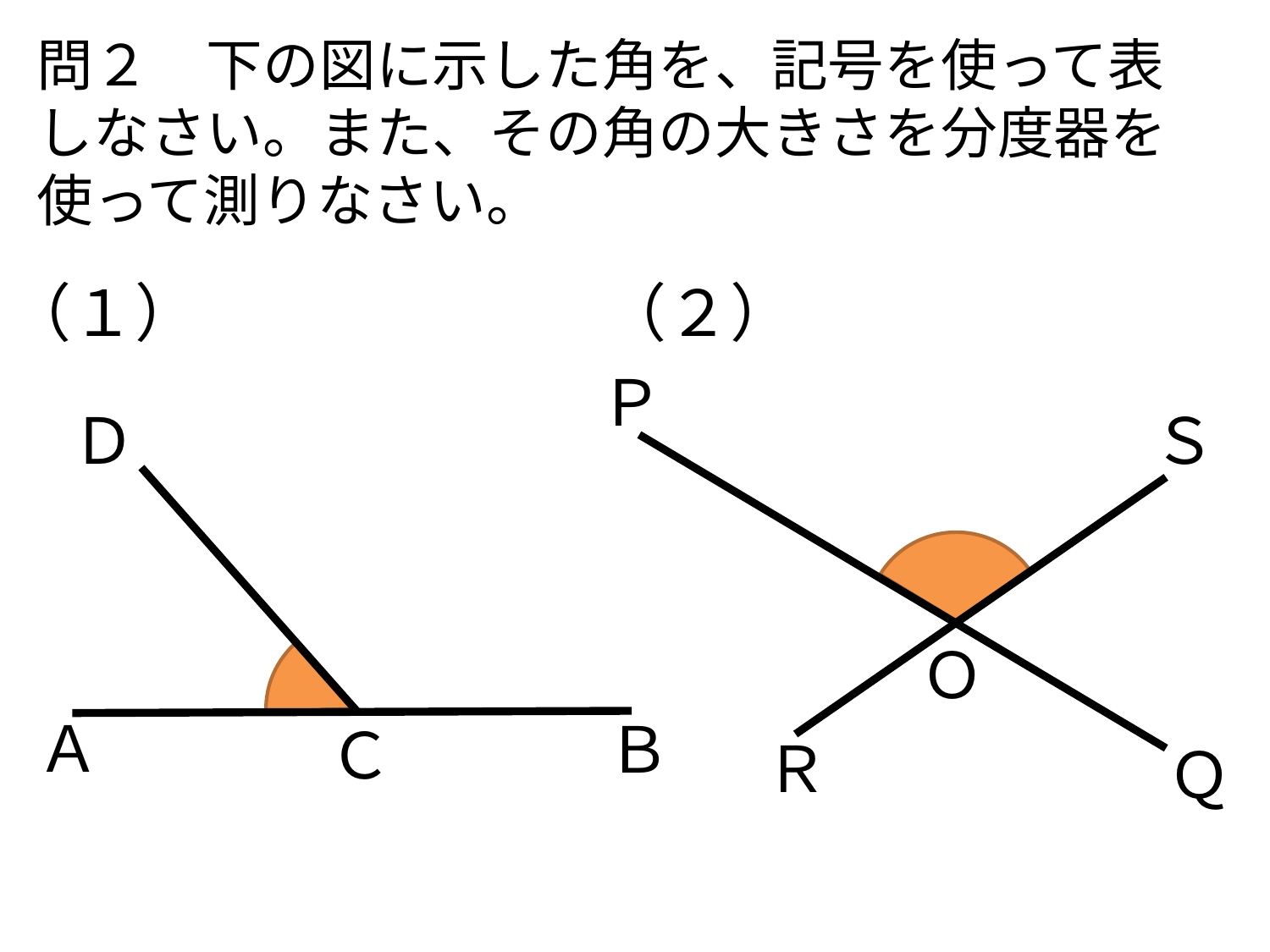

問２　下の図に示した角を、記号を使って表しなさい。また、その角の大きさを分度器を使って測りなさい。
（１）
（２）
Ｐ
Ｓ
Ｄ

Ｏ
Ａ
Ｂ
Ｃ
Ｒ
Ｑ